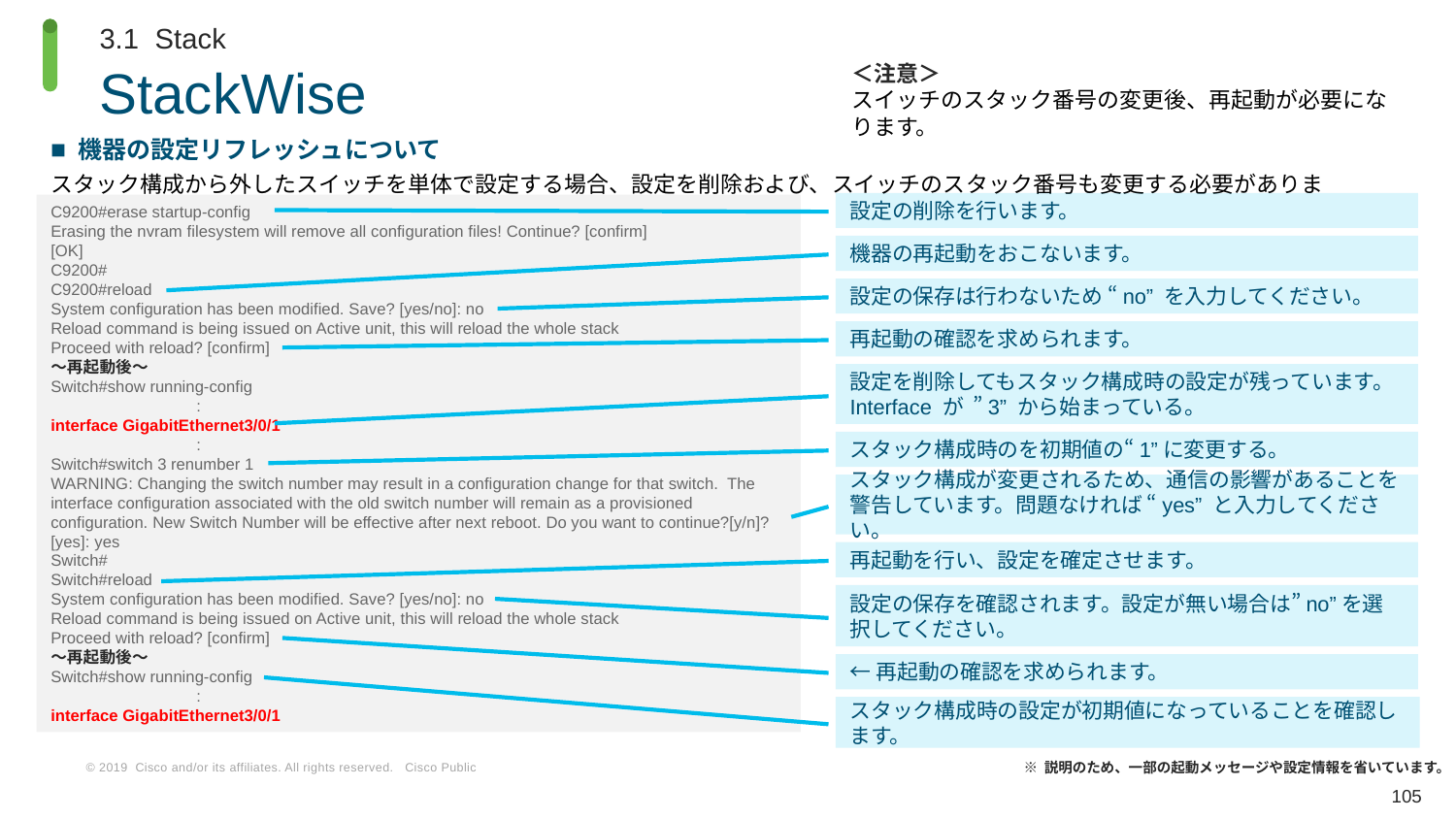

3.1  Stack
＜注意＞
スイッチのスタック番号の変更後、再起動が必要になります。
# StackWise
機器の設定リフレッシュについて
スタック構成から外したスイッチを単体で設定する場合、設定を削除および、スイッチのスタック番号も変更する必要があります。
設定の削除を行います。
C9200#erase startup-config
Erasing the nvram filesystem will remove all configuration files! Continue? [confirm]
[OK]
C9200#
C9200#reload
System configuration has been modified. Save? [yes/no]: no
Reload command is being issued on Active unit, this will reload the whole stack
Proceed with reload? [confirm]
～再起動後～
Switch#show running-config
	:
interface GigabitEthernet3/0/1
	:
Switch#switch 3 renumber 1
WARNING: Changing the switch number may result in a configuration change for that switch.  The interface configuration associated with the old switch number will remain as a provisioned configuration. New Switch Number will be effective after next reboot. Do you want to continue?[y/n]? [yes]: yes
Switch#
Switch#reload
System configuration has been modified. Save? [yes/no]: no
Reload command is being issued on Active unit, this will reload the whole stack
Proceed with reload? [confirm]
～再起動後～
Switch#show running-config
	:
interface GigabitEthernet3/0/1
機器の再起動をおこないます。
設定の保存は行わないため “no” を入力してください。
再起動の確認を求められます。
設定を削除してもスタック構成時の設定が残っています。 Interface が  ”3” から始まっている。
スタック構成時のを初期値の“1”に変更する。
スタック構成が変更されるため、通信の影響があることを警告しています。問題なければ “yes” と入力してください。
再起動を行い、設定を確定させます。
設定の保存を確認されます。設定が無い場合は”no”を選択してください。
←再起動の確認を求められます。
スタック構成時の設定が初期値になっていることを確認します。
※ 説明のため、一部の起動メッセージや設定情報を省いています。
105